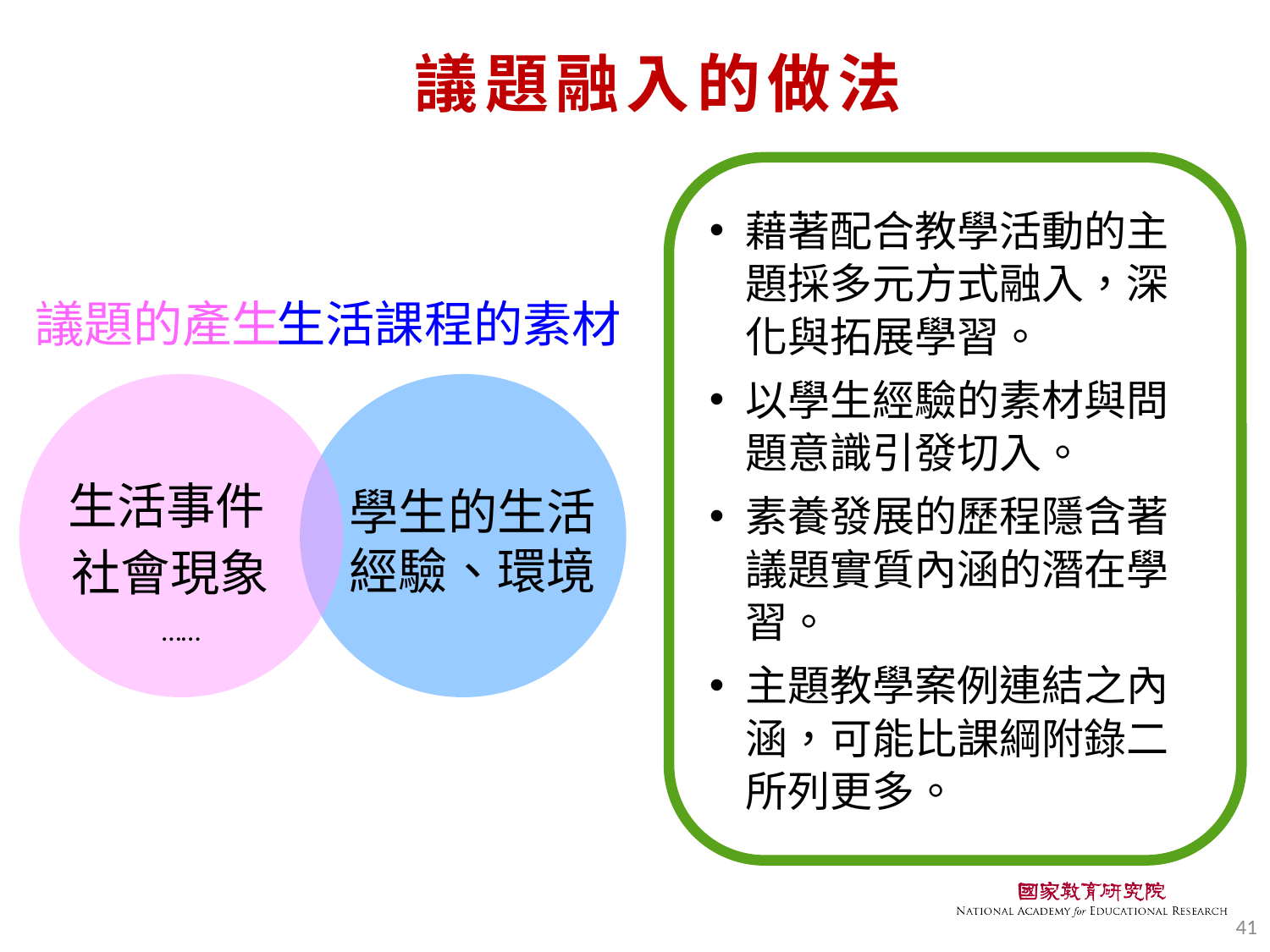

# 議題融入的做法
藉著配合教學活動的主題採多元方式融入，深化與拓展學習。
以學生經驗的素材與問題意識引發切入。
素養發展的歷程隱含著議題實質內涵的潛在學習。
主題教學案例連結之內涵，可能比課綱附錄二所列更多。
議題的產生
生活課程的素材

生活事件
學生的生活
經驗、環境
社會現象
……
41